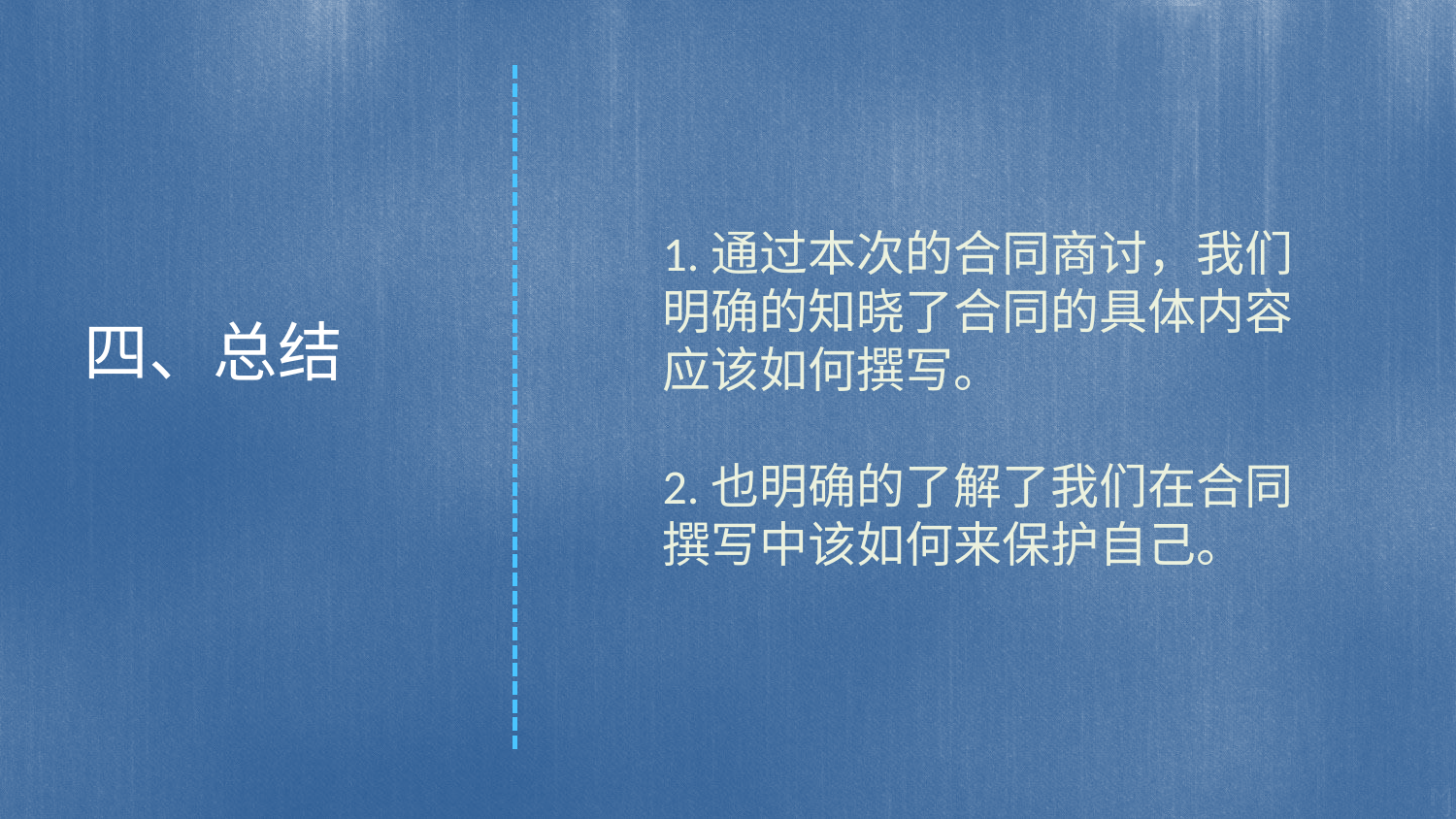

1.通过本次的合同商讨，我们明确的知晓了合同的具体内容应该如何撰写。

2.也明确的了解了我们在合同撰写中该如何来保护自己。
四、总结